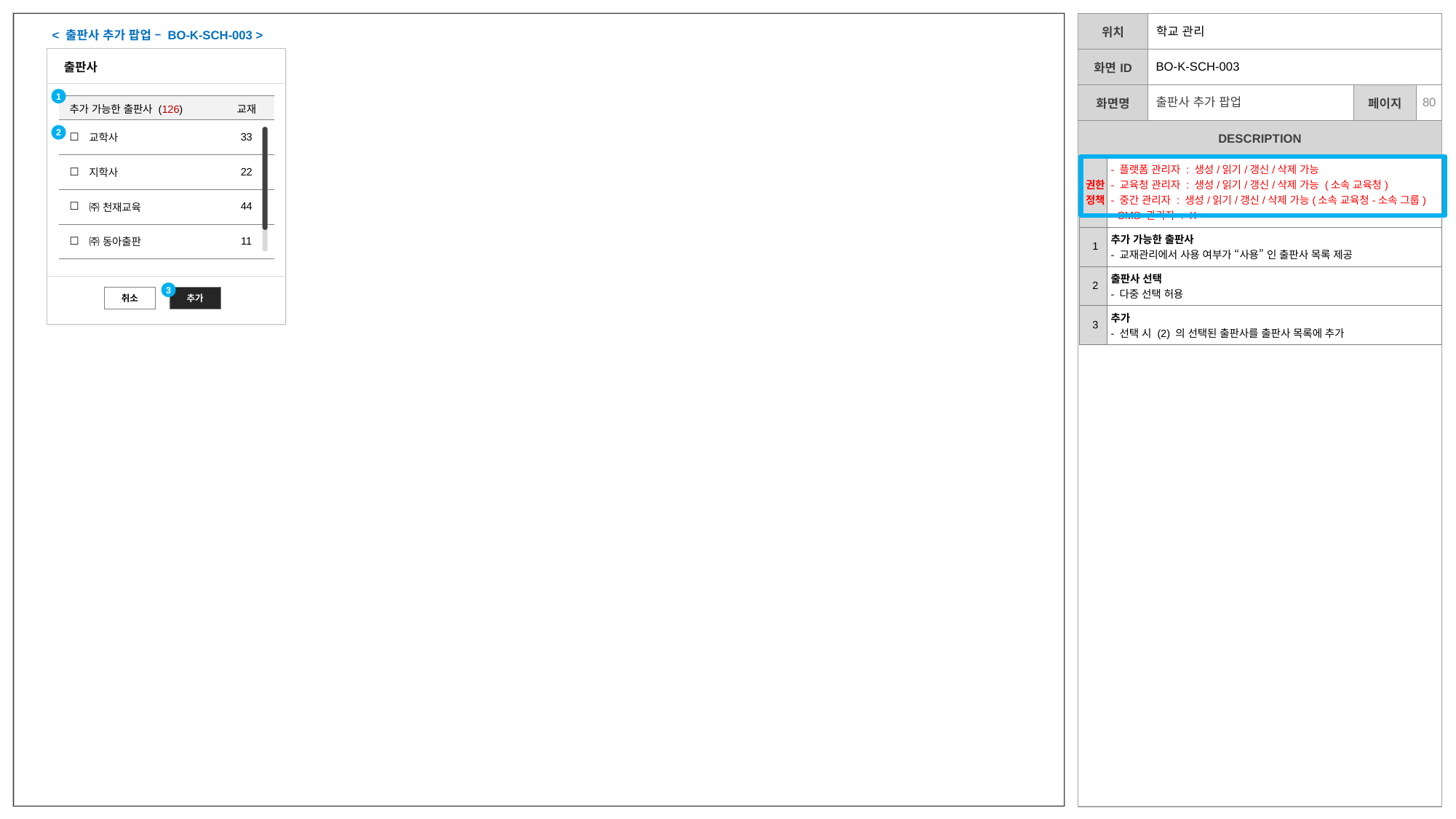

학교 관리
< 출판사 추가 팝업 – BO-K-SCH-003 >

BO-K-SCH-003
출판사
# 출판사 추가 팝업
1
| 추가 가능한 출판사 (126) | 출판사 | 교재 |
| --- | --- | --- |
| ☐ | 교학사 | 33 |
| ☐ | 지학사 | 22 |
| ☐ | ㈜ 천재교육 | 44 |
| ☐ | ㈜ 동아출판 | 11 |
2

| 권한 정책 | - 플랫폼 관리자 : 생성/읽기/갱신/삭제 가능 - 교육청 관리자 : 생성/읽기/갱신/삭제 가능 (소속 교육청) - 중간 관리자 : 생성/읽기/갱신/삭제 가능(소속 교육청-소속 그룹) - CMS 관리자 : X |
| --- | --- |
| 1 | 추가 가능한 출판사 - 교재관리에서 사용 여부가 “사용” 인 출판사 목록 제공 |
| 2 | 출판사 선택 - 다중 선택 허용 |
| 3 | 추가 - 선택 시 (2) 의 선택된 출판사를 출판사 목록에 추가 |
3
취소
추가